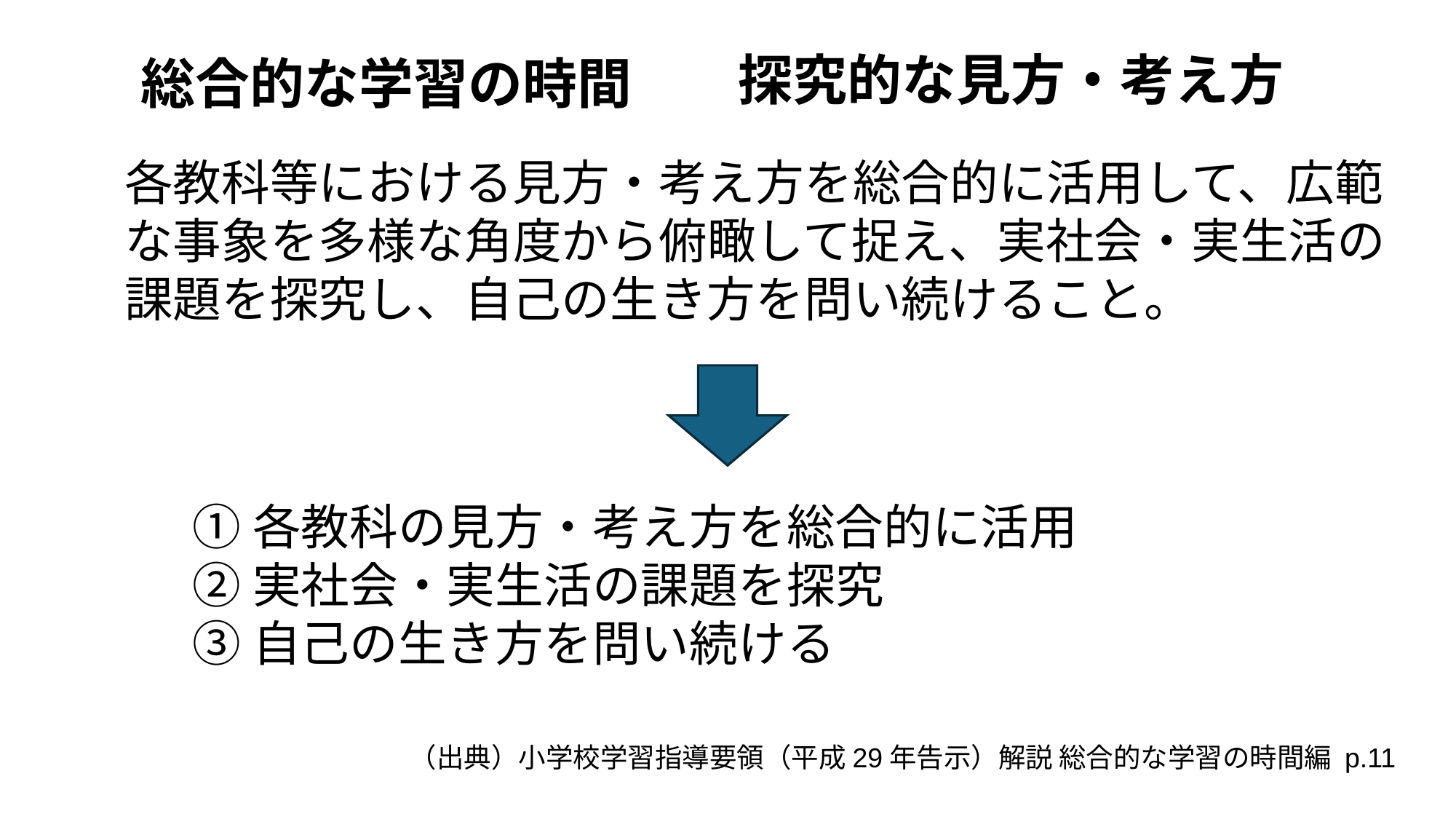

探究的な見方・考え方
総合的な学習の時間
各教科等における見方・考え方を総合的に活用して、広範な事象を多様な角度から俯瞰して捉え、実社会・実生活の課題を探究し、自己の生き方を問い続けること。

①各教科の見方・考え方を総合的に活用
②実社会・実生活の課題を探究
③自己の生き方を問い続ける
（出典）小学校学習指導要領（平成29年告示）解説 総合的な学習の時間編 p.11